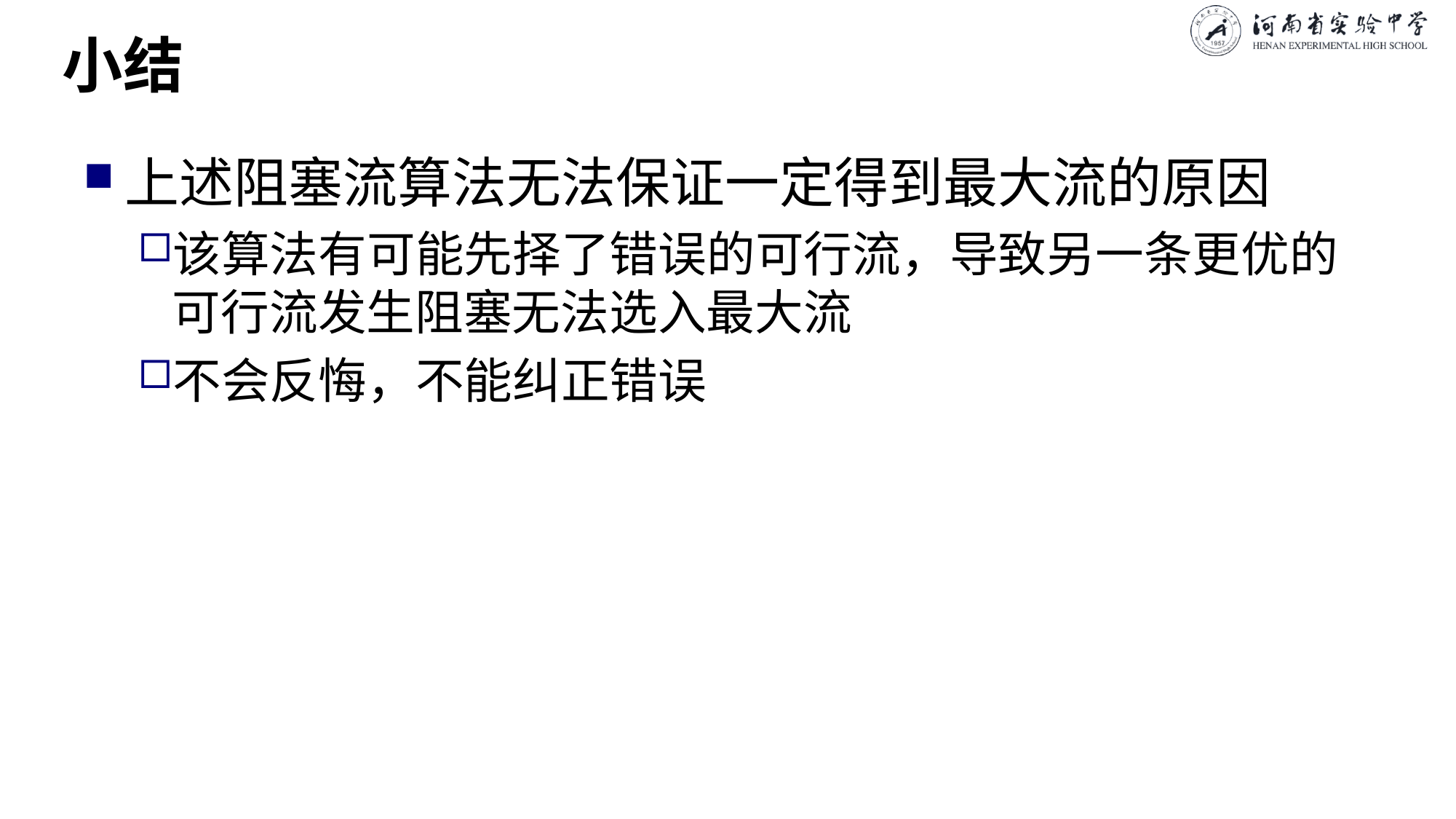

# 小结
上述阻塞流算法无法保证一定得到最大流的原因
该算法有可能先择了错误的可行流，导致另一条更优的可行流发生阻塞无法选入最大流
不会反悔，不能纠正错误